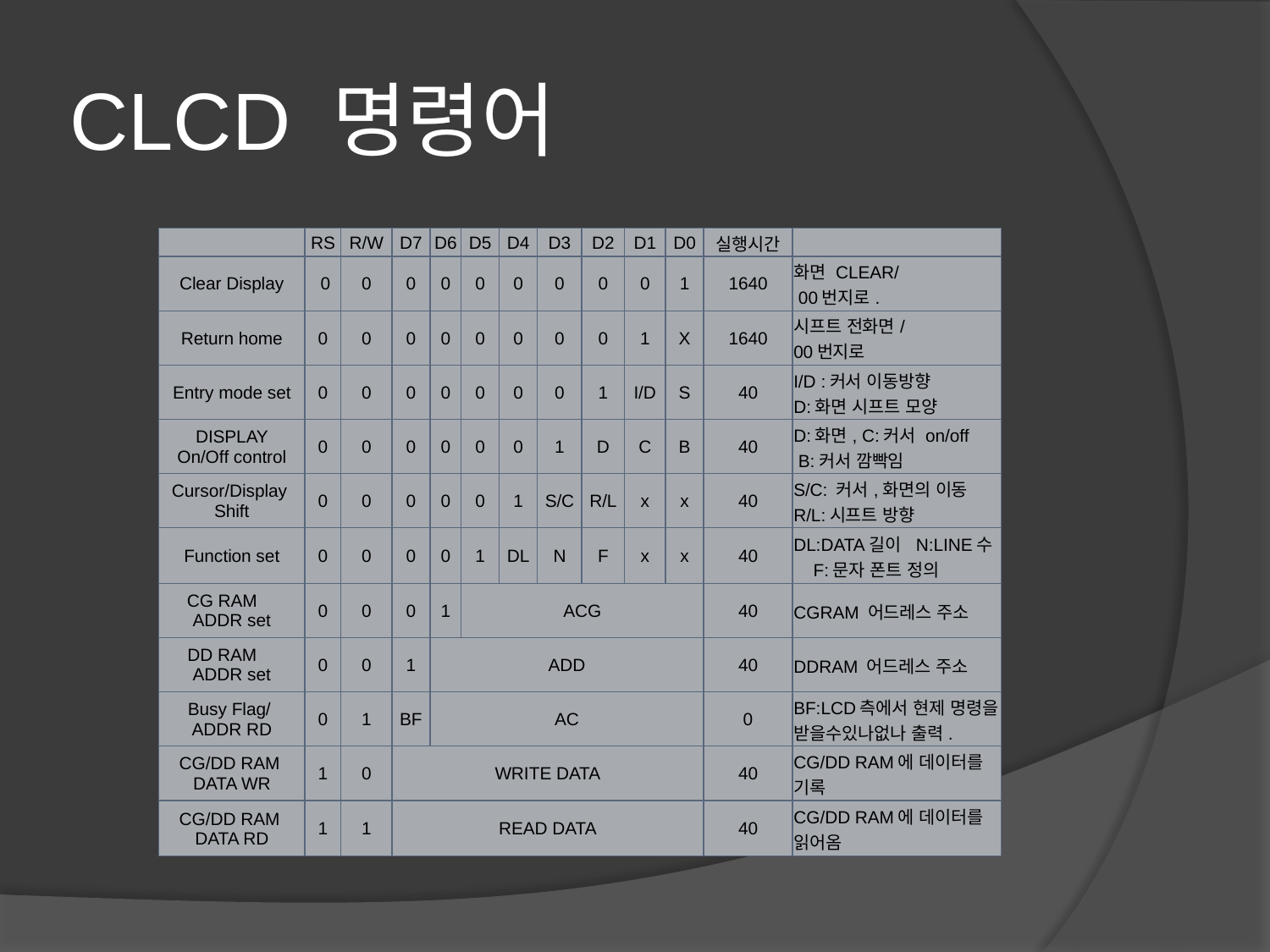

# CLCD 명령어
|  | RS | R/W | D7 | D6 | D5 | D4 | D3 | D2 | D1 | D0 | 실행시간 |  |
| --- | --- | --- | --- | --- | --- | --- | --- | --- | --- | --- | --- | --- |
| Clear Display | 0 | 0 | 0 | 0 | 0 | 0 | 0 | 0 | 0 | 1 | 1640 | 화면 CLEAR/ 00번지로. |
| Return home | 0 | 0 | 0 | 0 | 0 | 0 | 0 | 0 | 1 | X | 1640 | 시프트 전화면/ 00번지로 |
| Entry mode set | 0 | 0 | 0 | 0 | 0 | 0 | 0 | 1 | I/D | S | 40 | I/D :커서 이동방향 D:화면 시프트 모양 |
| DISPLAY On/Off control | 0 | 0 | 0 | 0 | 0 | 0 | 1 | D | C | B | 40 | D:화면, C:커서 on/off B:커서 깜빡임 |
| Cursor/Display Shift | 0 | 0 | 0 | 0 | 0 | 1 | S/C | R/L | x | x | 40 | S/C: 커서,화면의 이동 R/L:시프트 방향 |
| Function set | 0 | 0 | 0 | 0 | 1 | DL | N | F | x | x | 40 | DL:DATA길이 N:LINE수 F:문자 폰트 정의 |
| CG RAM ADDR set | 0 | 0 | 0 | 1 | ACG |  |  |  |  |  | 40 | CGRAM 어드레스 주소 |
| DD RAM ADDR set | 0 | 0 | 1 | ADD |  |  |  |  |  |  | 40 | DDRAM 어드레스 주소 |
| Busy Flag/ ADDR RD | 0 | 1 | BF | AC |  |  |  |  |  |  | 0 | BF:LCD측에서 현제 명령을 받을수있나없나 출력. |
| CG/DD RAM DATA WR | 1 | 0 | WRITE DATA |  |  |  |  |  |  |  | 40 | CG/DD RAM에 데이터를 기록 |
| CG/DD RAM DATA RD | 1 | 1 | READ DATA |  |  |  |  |  |  |  | 40 | CG/DD RAM에 데이터를 읽어옴 |